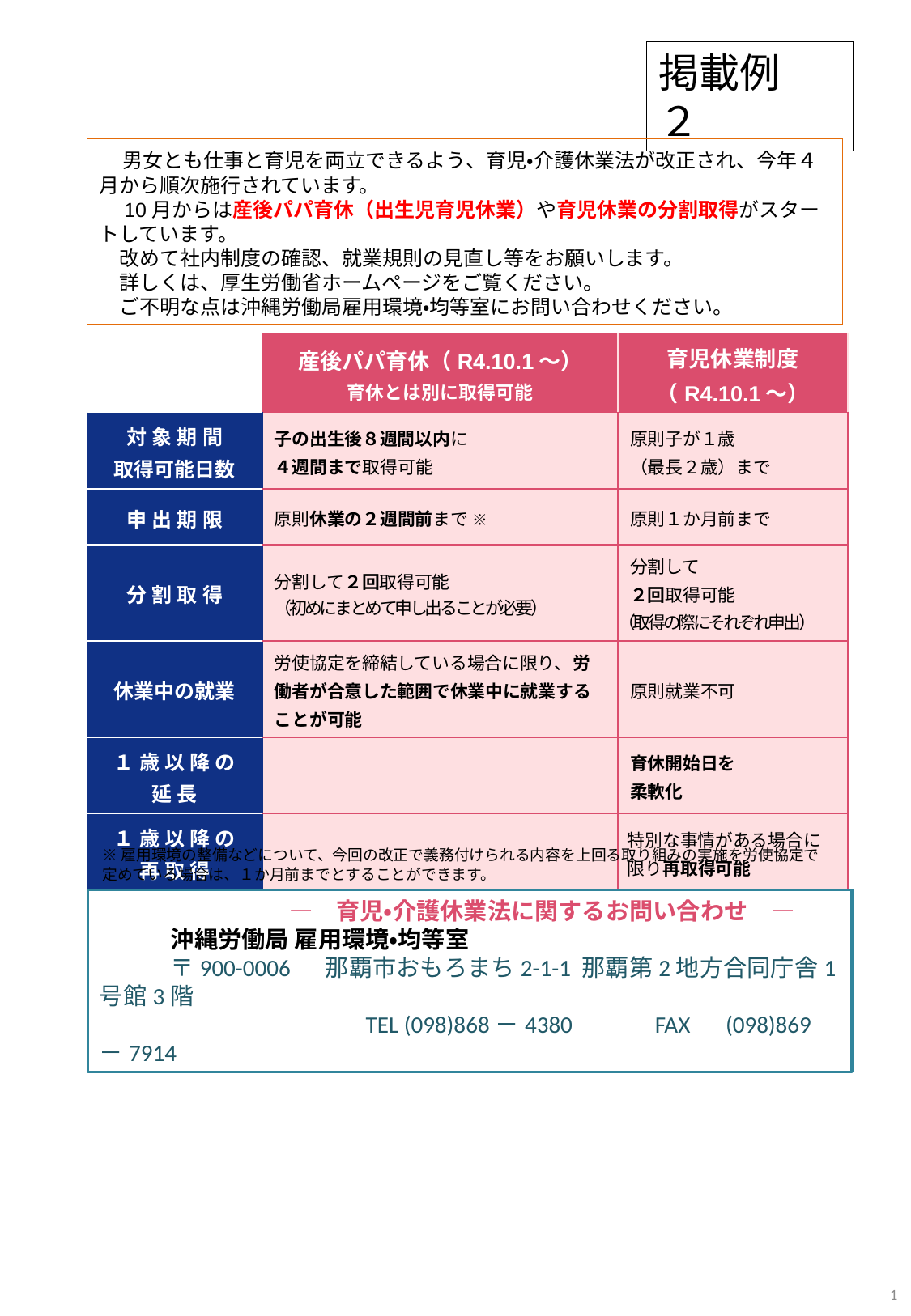

掲載例　２
　男女とも仕事と育児を両立できるよう、育児・介護休業法が改正され、今年４月から順次施行されています。
　10月からは産後パパ育休（出生児育児休業）や育児休業の分割取得がスタートしています。
　改めて社内制度の確認、就業規則の見直し等をお願いします。
　詳しくは、厚生労働省ホームページをご覧ください。
　ご不明な点は沖縄労働局雇用環境・均等室にお問い合わせください。
|  | 産後パパ育休（R4.10.1～） 育休とは別に取得可能 | 育児休業制度 （R4.10.1～） |
| --- | --- | --- |
| 対象期間 取得可能日数 | 子の出生後８週間以内に ４週間まで取得可能 | 原則子が１歳 （最長２歳）まで |
| 申出期限 | 原則休業の２週間前まで ※ | 原則１か月前まで |
| 分割取得 | 分割して２回取得可能 （初めにまとめて申し出ることが必要） | 分割して ２回取得可能 （取得の際にそれぞれ申出） |
| 休業中の就業 | 労使協定を締結している場合に限り、労働者が合意した範囲で休業中に就業することが可能 | 原則就業不可 |
| １歳以降の 延長 |  | 育休開始日を 柔軟化 |
| １歳以降の 再取得 |  | 特別な事情がある場合に限り再取得可能 |
※雇用環境の整備などについて、今回の改正で義務付けられる内容を上回る取り組みの実施を労使協定で
定めている場合は、１か月前までとすることができます。
　　　　　　　　―　育児・介護休業法に関するお問い合わせ　―
　　　沖縄労働局 雇用環境・均等室
　　　〒900-0006 　那覇市おもろまち2-1-1 那覇第2地方合同庁舎1号館3階
　　　　　　　　　　　TEL (098)868－4380　　　FAX　(098)869－7914
1